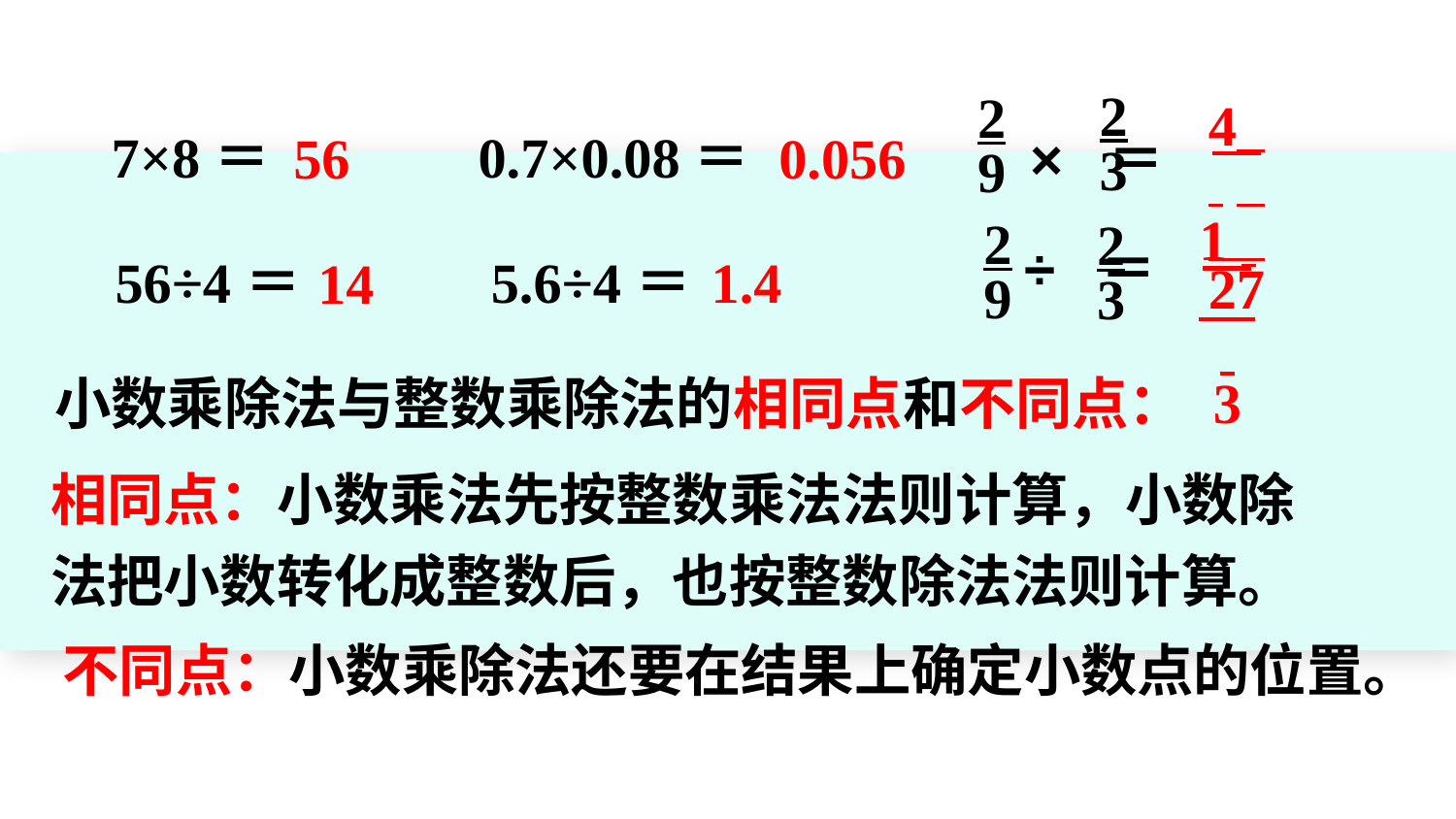

2
3
2
9
×  ＝
7×8＝               0.7×0.08＝
4
27
56
0.056
1
3
2
9
2
3
÷  ＝
 56÷4＝
5.6÷4＝
1.4
14
小数乘除法与整数乘除法的相同点和不同点：
相同点：小数乘法先按整数乘法法则计算，小数除法把小数转化成整数后，也按整数除法法则计算。
不同点：小数乘除法还要在结果上确定小数点的位置。